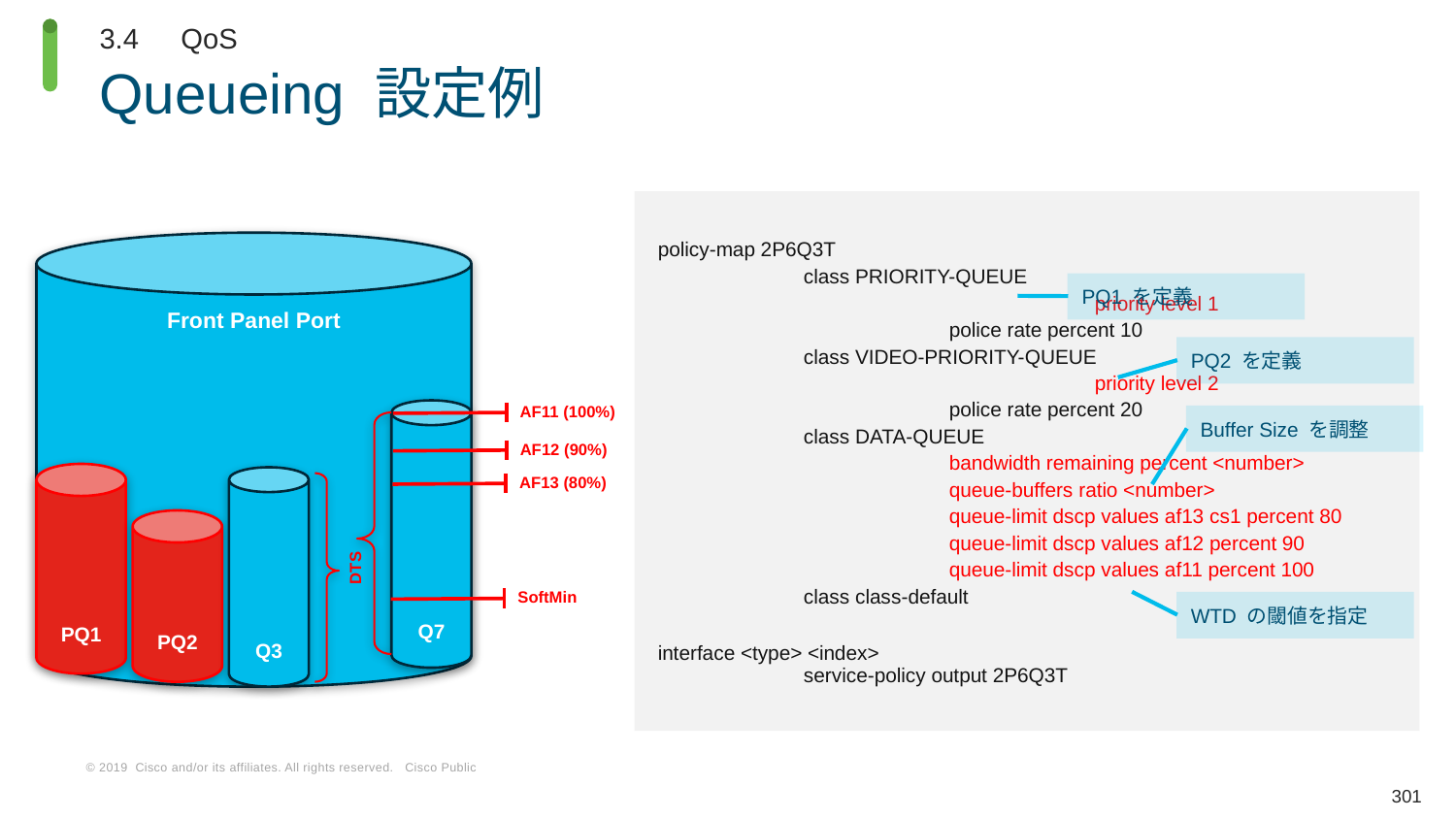

3.4　QoS
# Queueing 設定例
policy-map 2P6Q3T
	class PRIORITY-QUEUE						priority level 1
		police rate percent 10
	class VIDEO-PRIORITY-QUEUE					priority level 2
		police rate percent 20
	class DATA-QUEUE
		bandwidth remaining percent <number>
		queue-buffers ratio <number>				queue-limit dscp values af13 cs1 percent 80			queue-limit dscp values af12 percent 90			queue-limit dscp values af11 percent 100
	class class-default
interface <type> <index>
	service-policy output 2P6Q3T
Front Panel Port
PQ1 を定義
PQ2 を定義
Q7
AF11 (100%)
Buffer Size を調整

AF12 (90%)
PQ1
Q3

AF13 (80%)
PQ2
DTS
SoftMin
WTD の閾値を指定
301